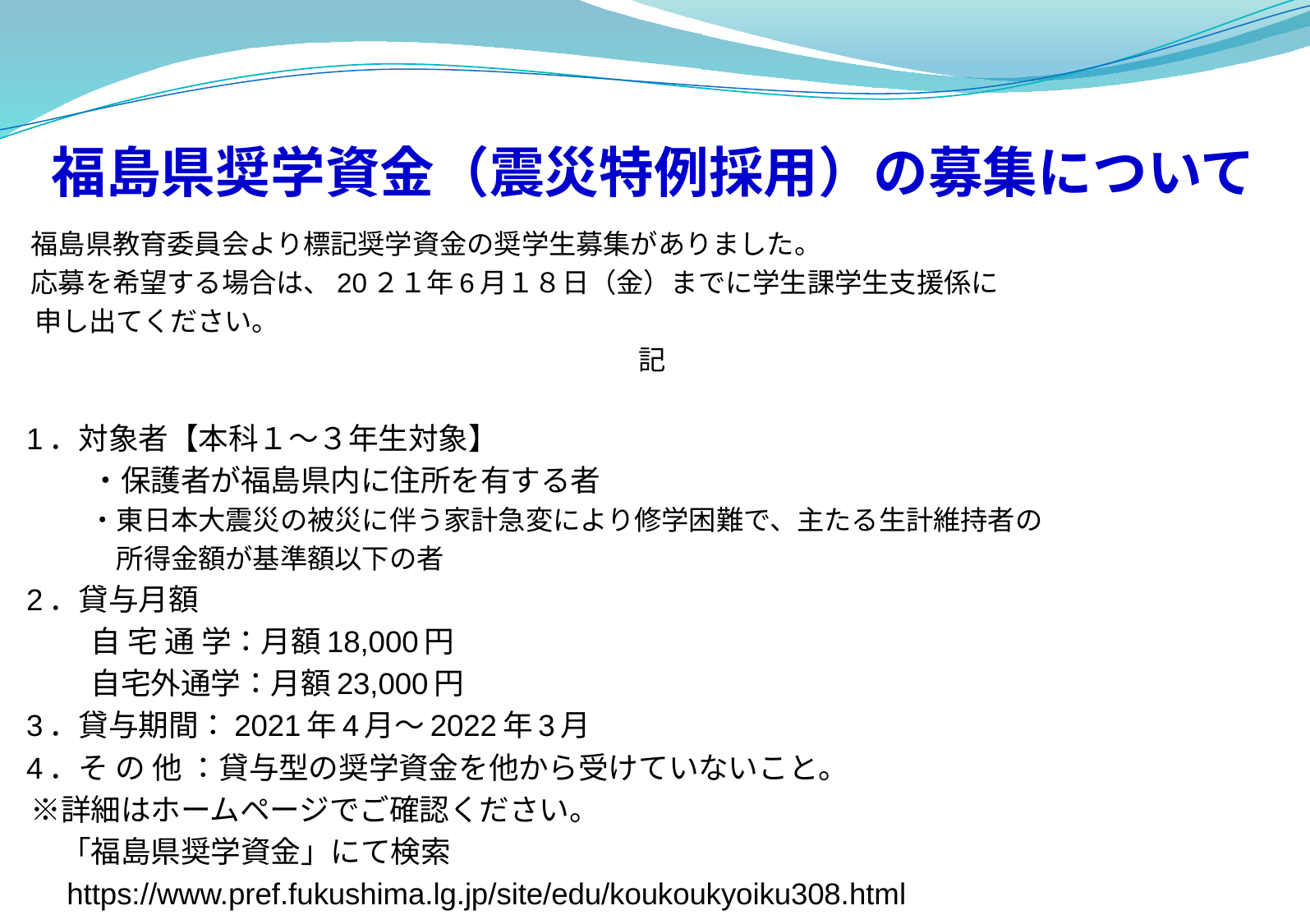

# 福島県奨学資金（震災特例採用）の募集について
    福島県教育委員会より標記奨学資金の奨学生募集がありました。
    応募を希望する場合は、20２１年6月１８日（金）までに学生課学生支援係に
　 申し出てください。
記

   1．対象者【本科１～３年生対象】
　　　・保護者が福島県内に住所を有する者
　　　 ・東日本大震災の被災に伴う家計急変により修学困難で、主たる生計維持者の
　　　　 所得金額が基準額以下の者
   2．貸与月額
　　　自 宅 通 学：月額18,000円
　　　自宅外通学：月額23,000円
   3．貸与期間：2021年4月～2022年3月
   4．そ の 他 ：貸与型の奨学資金を他から受けていないこと。
　※詳細はホームページでご確認ください。
　　「福島県奨学資金」にて検索
　　https://www.pref.fukushima.lg.jp/site/edu/koukoukyoiku308.html